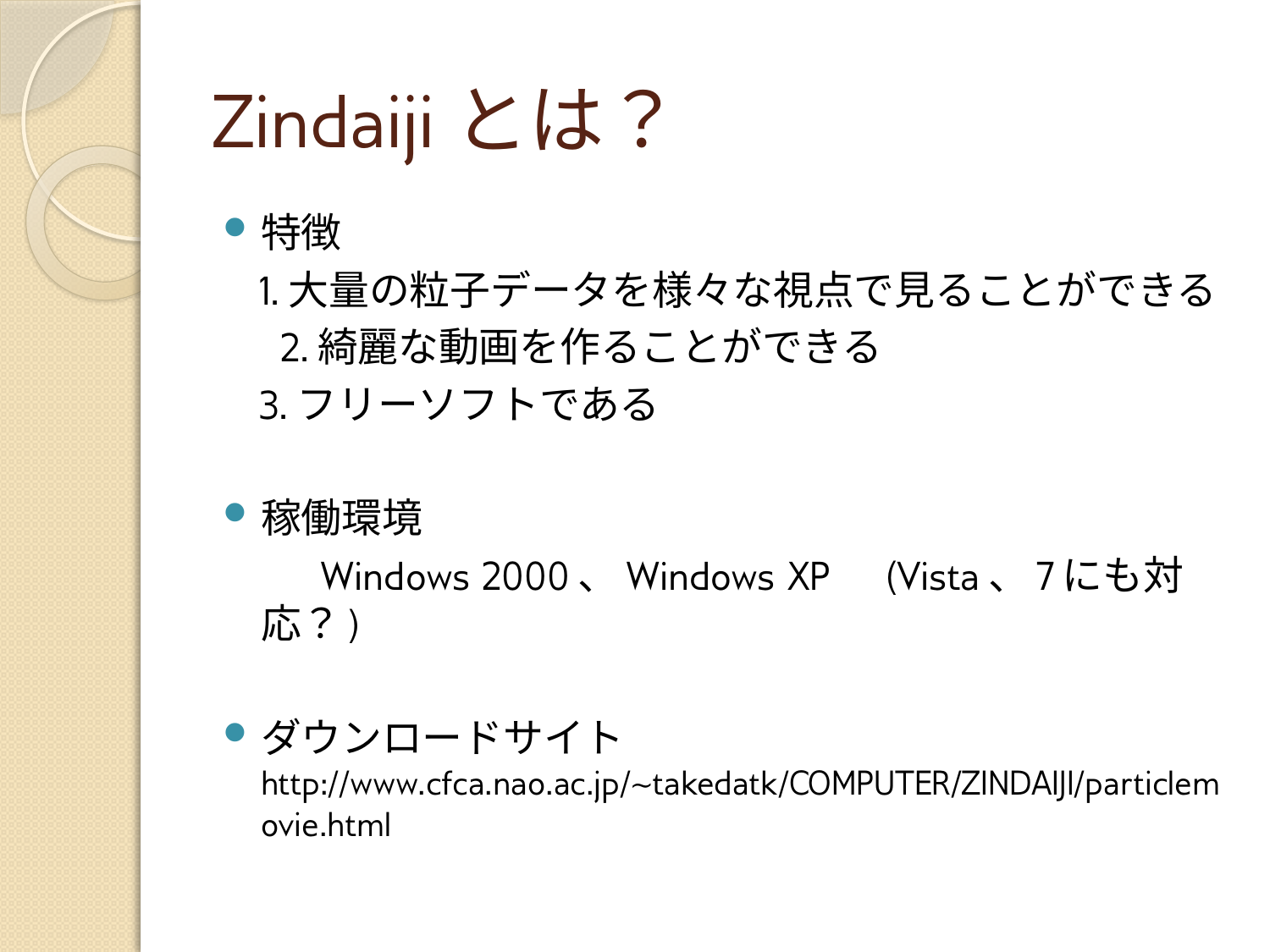

# Zindaijiとは？
特徴
   1.大量の粒子データを様々な視点で見ることができる
　 2.綺麗な動画を作ることができる
   3.フリーソフトである

稼働環境
　　 Windows 2000、Windows XP　(Vista、7にも対応？)

ダウンロードサイト　http://www.cfca.nao.ac.jp/~takedatk/COMPUTER/ZINDAIJI/particlemovie.html